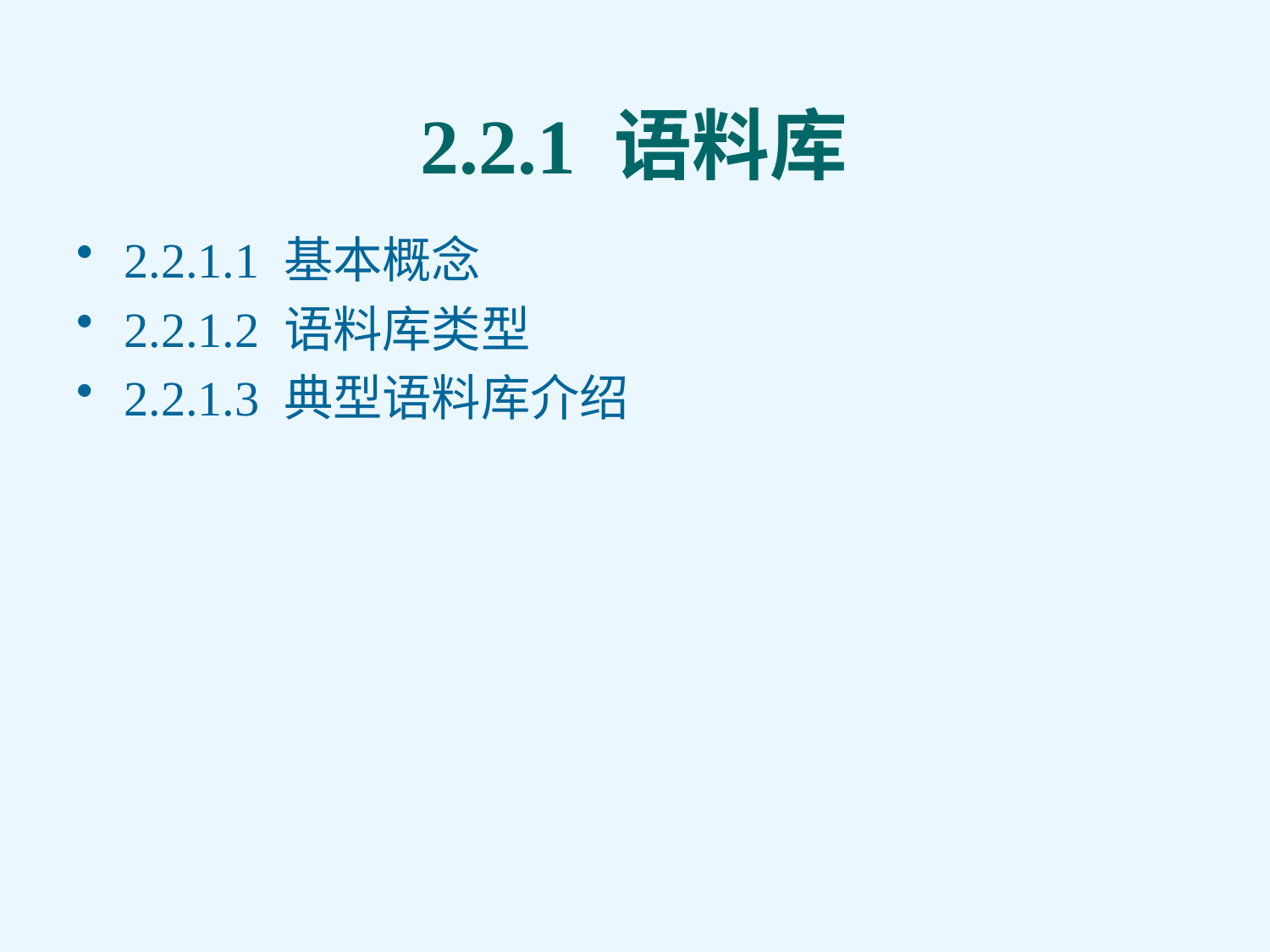

# 2.2.1 语料库
2.2.1.1 基本概念
2.2.1.2 语料库类型
2.2.1.3 典型语料库介绍